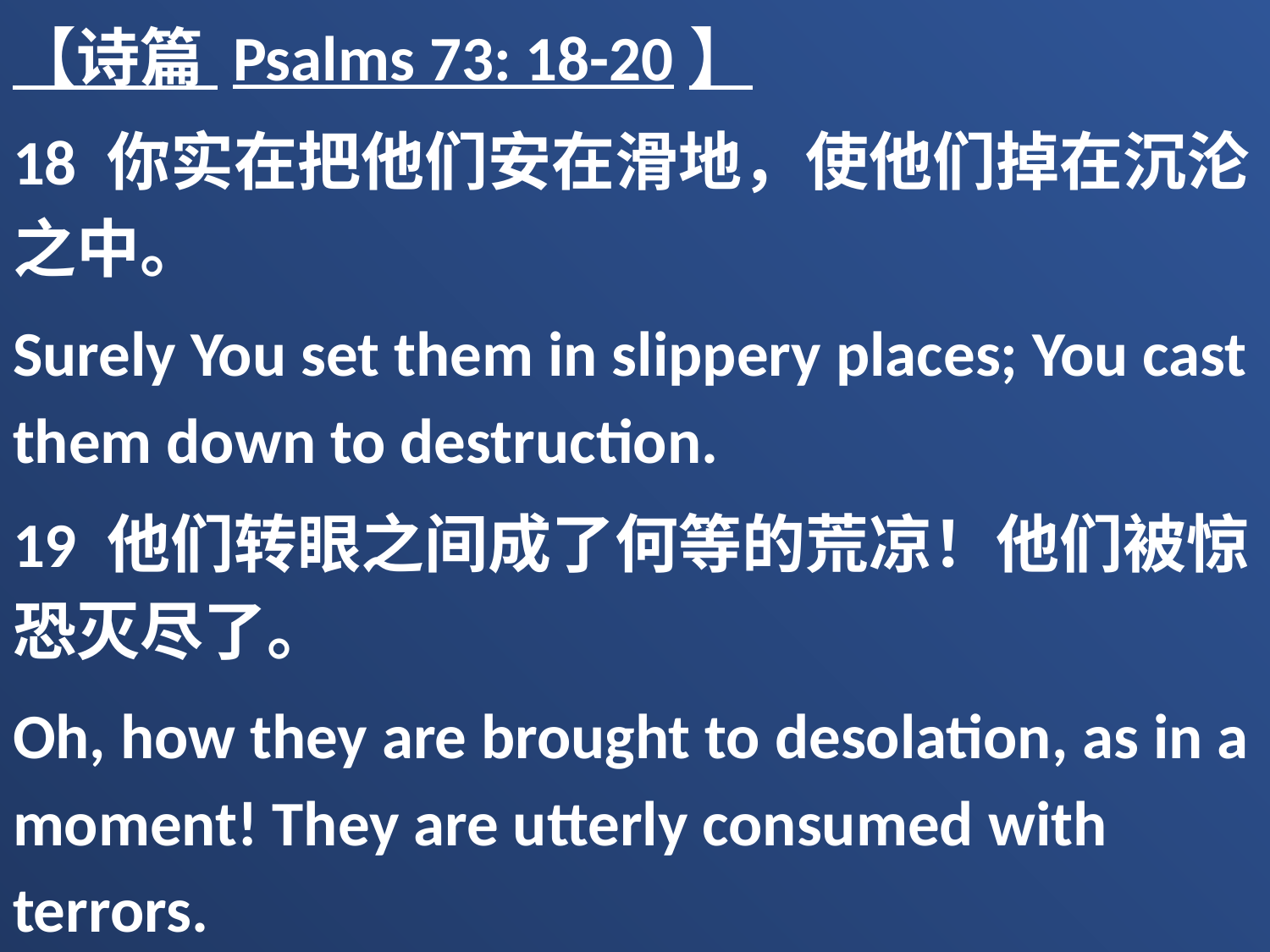

【诗篇 Psalms 73: 18-20】
18 你实在把他们安在滑地，使他们掉在沉沦之中。
Surely You set them in slippery places; You cast them down to destruction.
19 他们转眼之间成了何等的荒凉！他们被惊恐灭尽了。
Oh, how they are brought to desolation, as in a moment! They are utterly consumed with terrors.